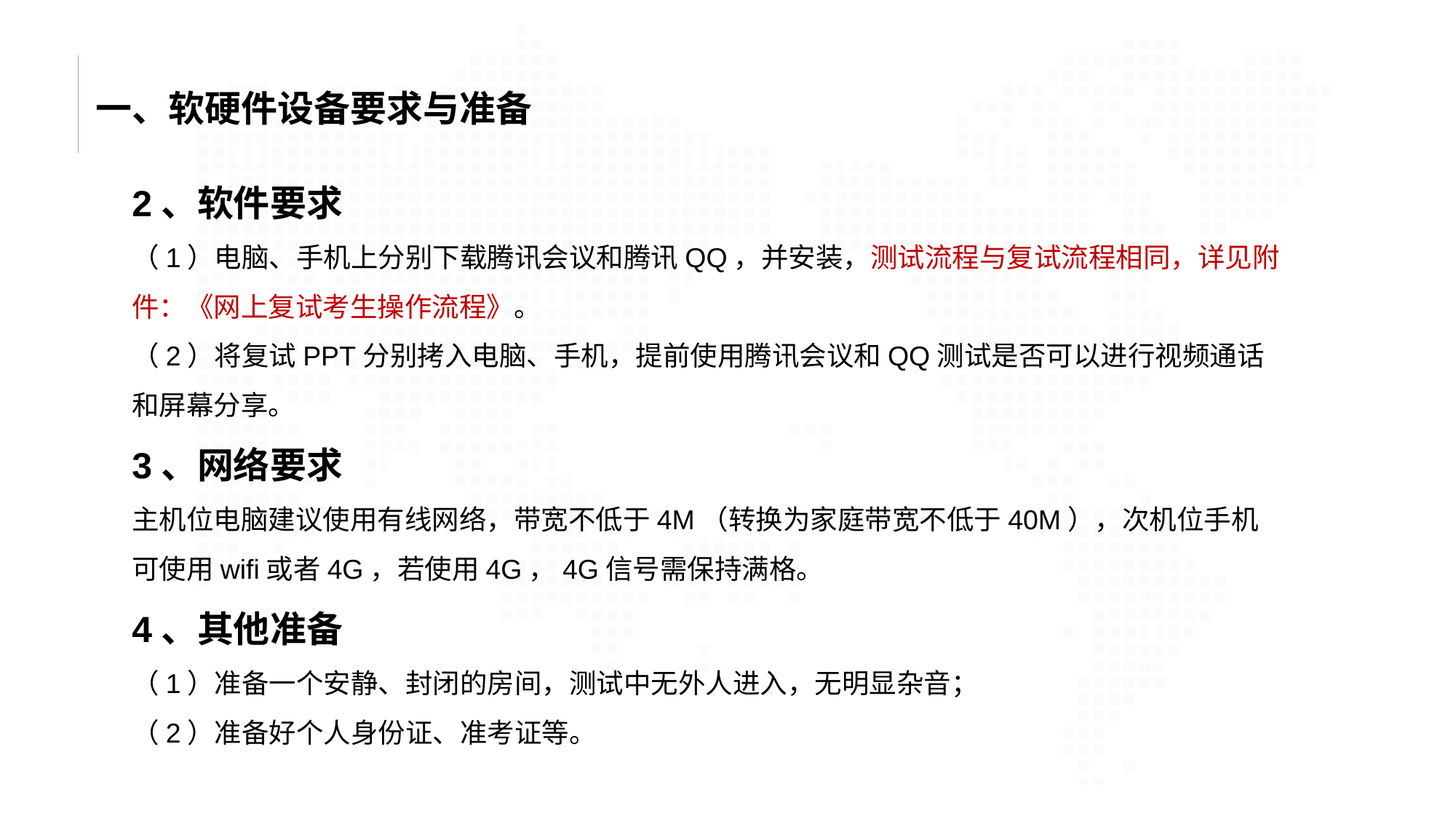

一、软硬件设备要求与准备

2、软件要求
（1）电脑、手机上分别下载腾讯会议和腾讯QQ，并安装，测试流程与复试流程相同，详见附件：《网上复试考生操作流程》。
（2）将复试PPT分别拷入电脑、手机，提前使用腾讯会议和QQ测试是否可以进行视频通话和屏幕分享。
3、网络要求
主机位电脑建议使用有线网络，带宽不低于4M（转换为家庭带宽不低于40M），次机位手机可使用wifi或者4G，若使用4G，4G信号需保持满格。
4、其他准备
（1）准备一个安静、封闭的房间，测试中无外人进入，无明显杂音；
（2）准备好个人身份证、准考证等。